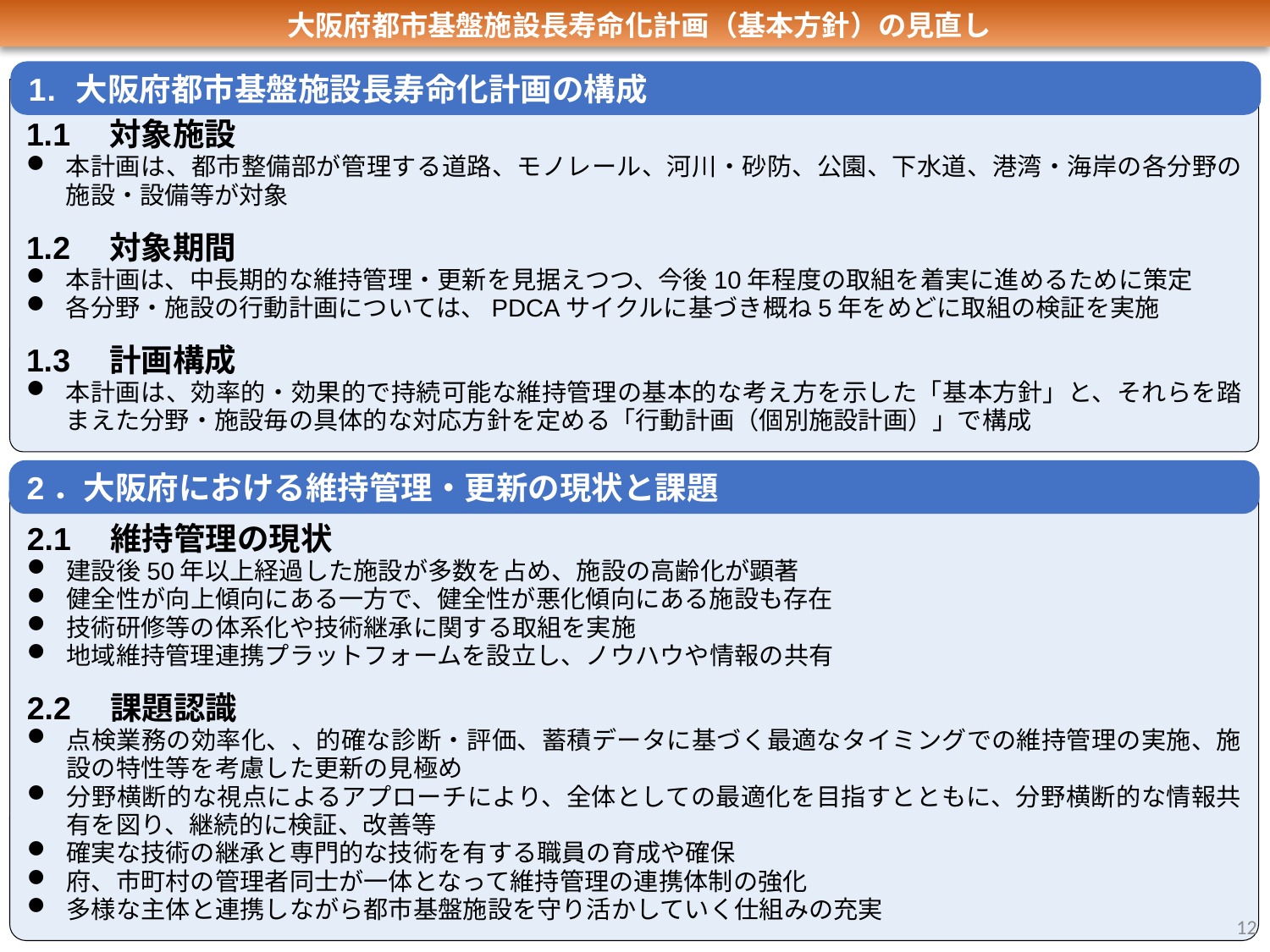

大阪府都市基盤施設長寿命化計画（基本方針）の見直し
大阪府都市基盤施設長寿命化計画の構成

1.1　対象施設
本計画は、都市整備部が管理する道路、モノレール、河川・砂防、公園、下水道、港湾・海岸の各分野の施設・設備等が対象

1.2　対象期間
本計画は、中長期的な維持管理・更新を見据えつつ、今後10年程度の取組を着実に進めるために策定
各分野・施設の行動計画については、PDCAサイクルに基づき概ね5年をめどに取組の検証を実施

1.3　計画構成
本計画は、効率的・効果的で持続可能な維持管理の基本的な考え方を示した「基本方針」と、それらを踏まえた分野・施設毎の具体的な対応方針を定める「行動計画（個別施設計画）」で構成
2．大阪府における維持管理・更新の現状と課題

2.1　維持管理の現状
建設後50年以上経過した施設が多数を占め、施設の高齢化が顕著
健全性が向上傾向にある一方で、健全性が悪化傾向にある施設も存在
技術研修等の体系化や技術継承に関する取組を実施
地域維持管理連携プラットフォームを設立し、ノウハウや情報の共有

2.2　課題認識
点検業務の効率化、、的確な診断・評価、蓄積データに基づく最適なタイミングでの維持管理の実施、施設の特性等を考慮した更新の見極め
分野横断的な視点によるアプローチにより、全体としての最適化を目指すとともに、分野横断的な情報共有を図り、継続的に検証、改善等
確実な技術の継承と専門的な技術を有する職員の育成や確保
府、市町村の管理者同士が一体となって維持管理の連携体制の強化
多様な主体と連携しながら都市基盤施設を守り活かしていく仕組みの充実
12